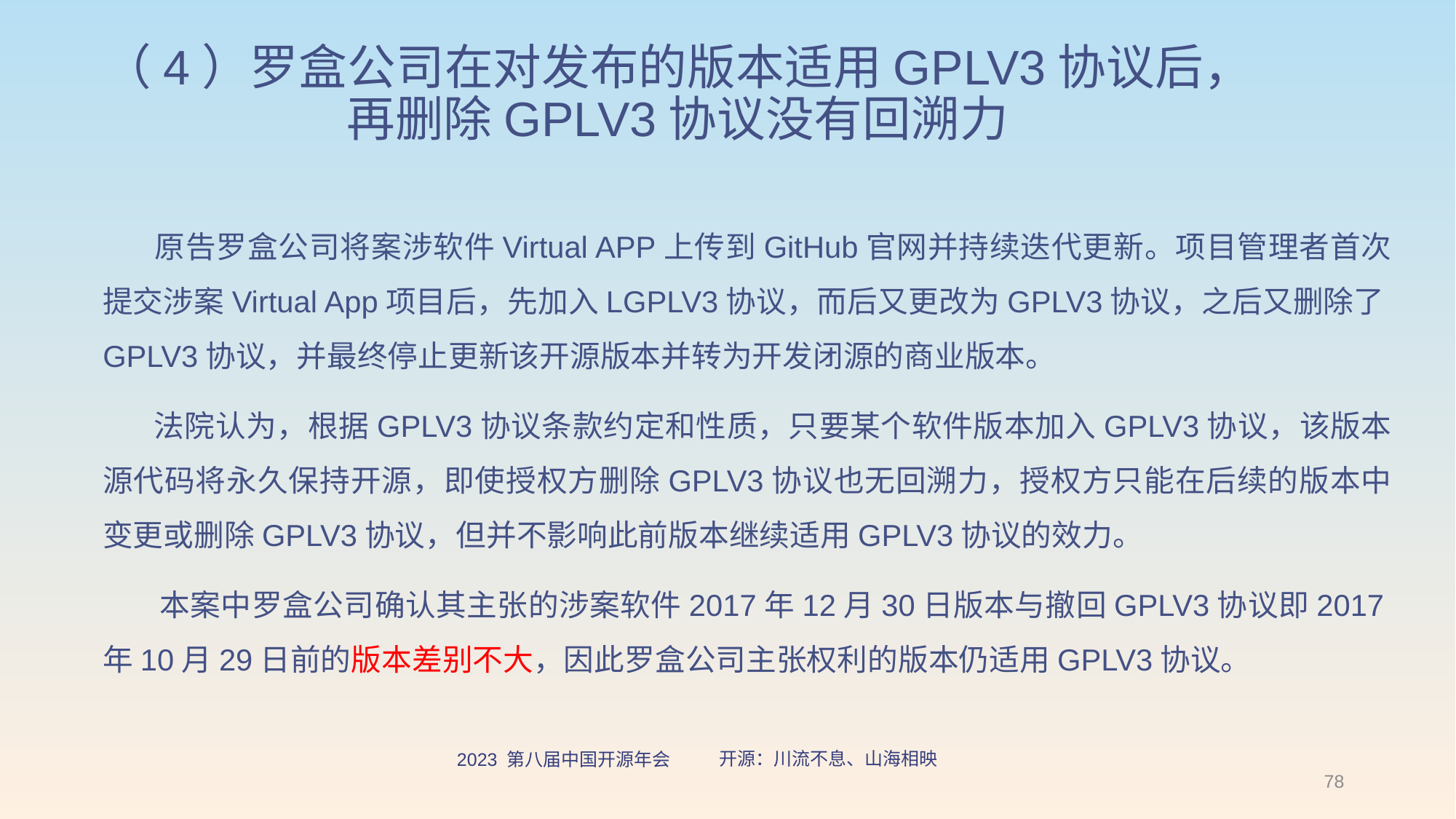

# （4）罗盒公司在对发布的版本适用GPLV3协议后，再删除GPLV3协议没有回溯力
      原告罗盒公司将案涉软件Virtual APP上传到GitHub官网并持续迭代更新。项目管理者首次提交涉案Virtual App项目后，先加入LGPLV3协议，而后又更改为GPLV3协议，之后又删除了GPLV3协议，并最终停止更新该开源版本并转为开发闭源的商业版本。
      法院认为，根据GPLV3协议条款约定和性质，只要某个软件版本加入GPLV3协议，该版本源代码将永久保持开源，即使授权方删除GPLV3协议也无回溯力，授权方只能在后续的版本中变更或删除GPLV3协议，但并不影响此前版本继续适用GPLV3协议的效力。
       本案中罗盒公司确认其主张的涉案软件2017年12月30日版本与撤回GPLV3协议即2017年10月29日前的版本差别不大，因此罗盒公司主张权利的版本仍适用GPLV3协议。
78